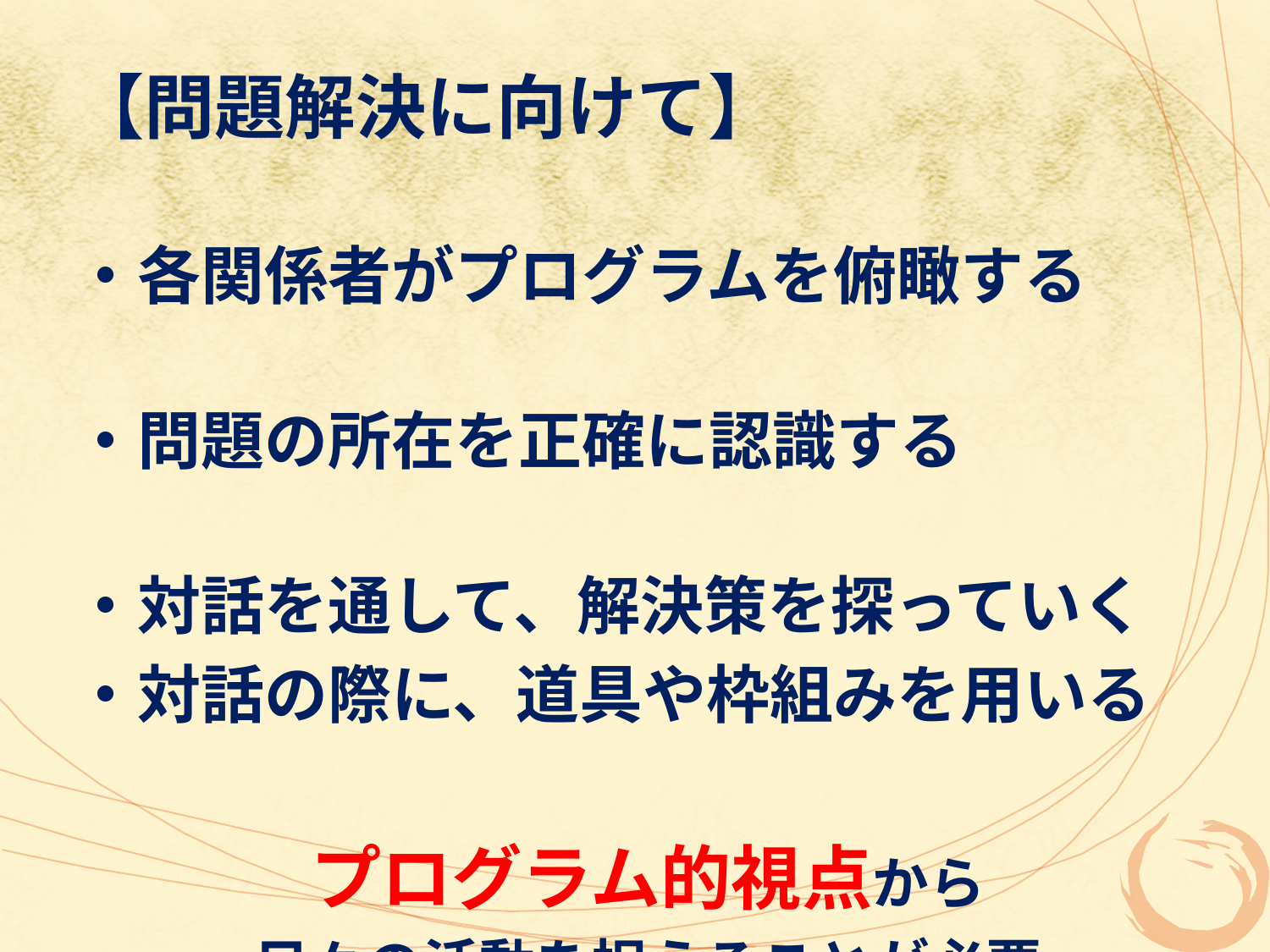

【問題解決に向けて】
・各関係者がプログラムを俯瞰する
・問題の所在を正確に認識する
・対話を通して、解決策を探っていく
・対話の際に、道具や枠組みを用いる

プログラム的視点から
日々の活動を捉えることが必要